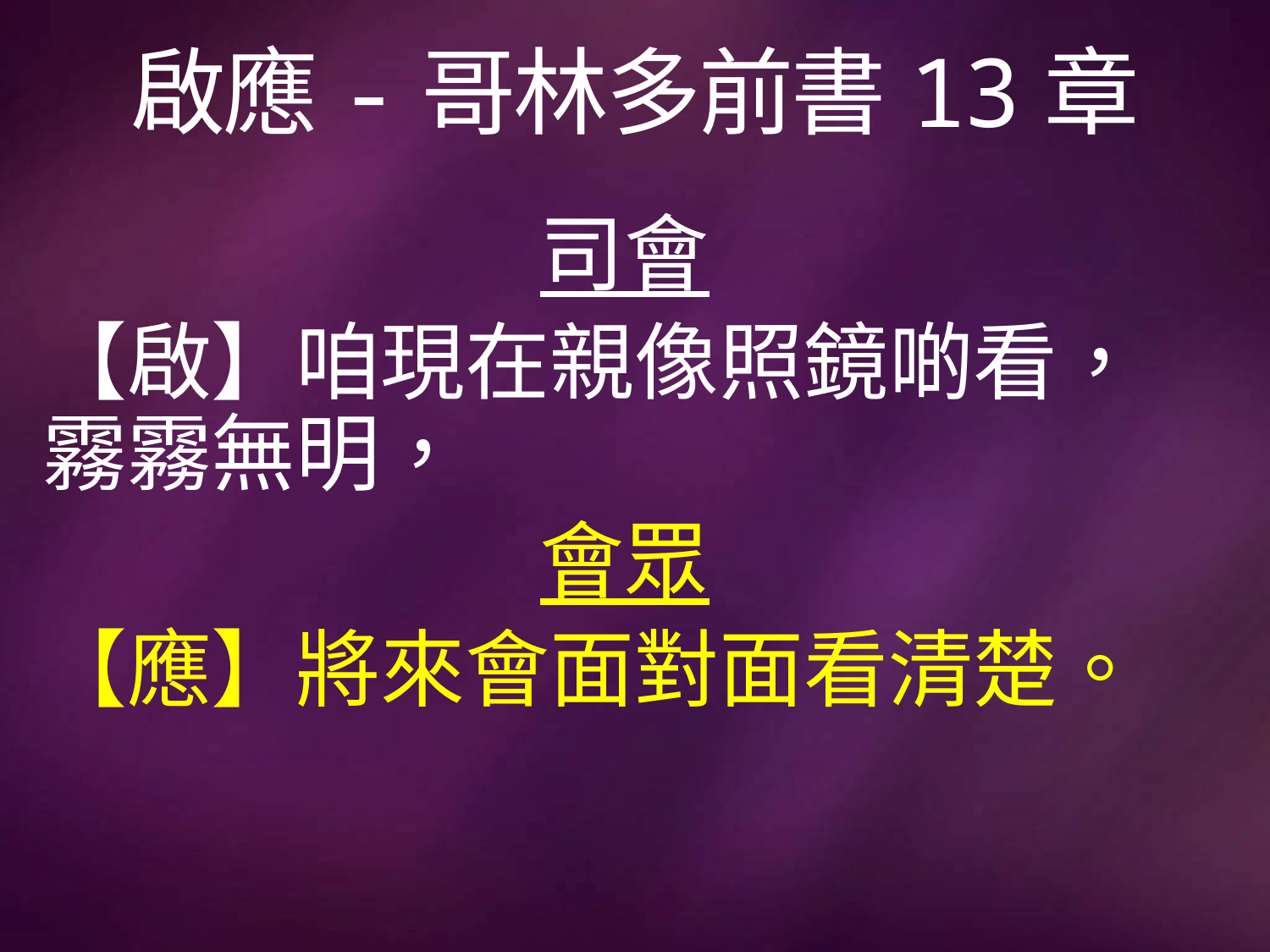

# 啟應-哥林多前書13章
司會
【啟】咱現在親像照鏡啲看，霧霧無明，
會眾
【應】將來會面對面看清楚。